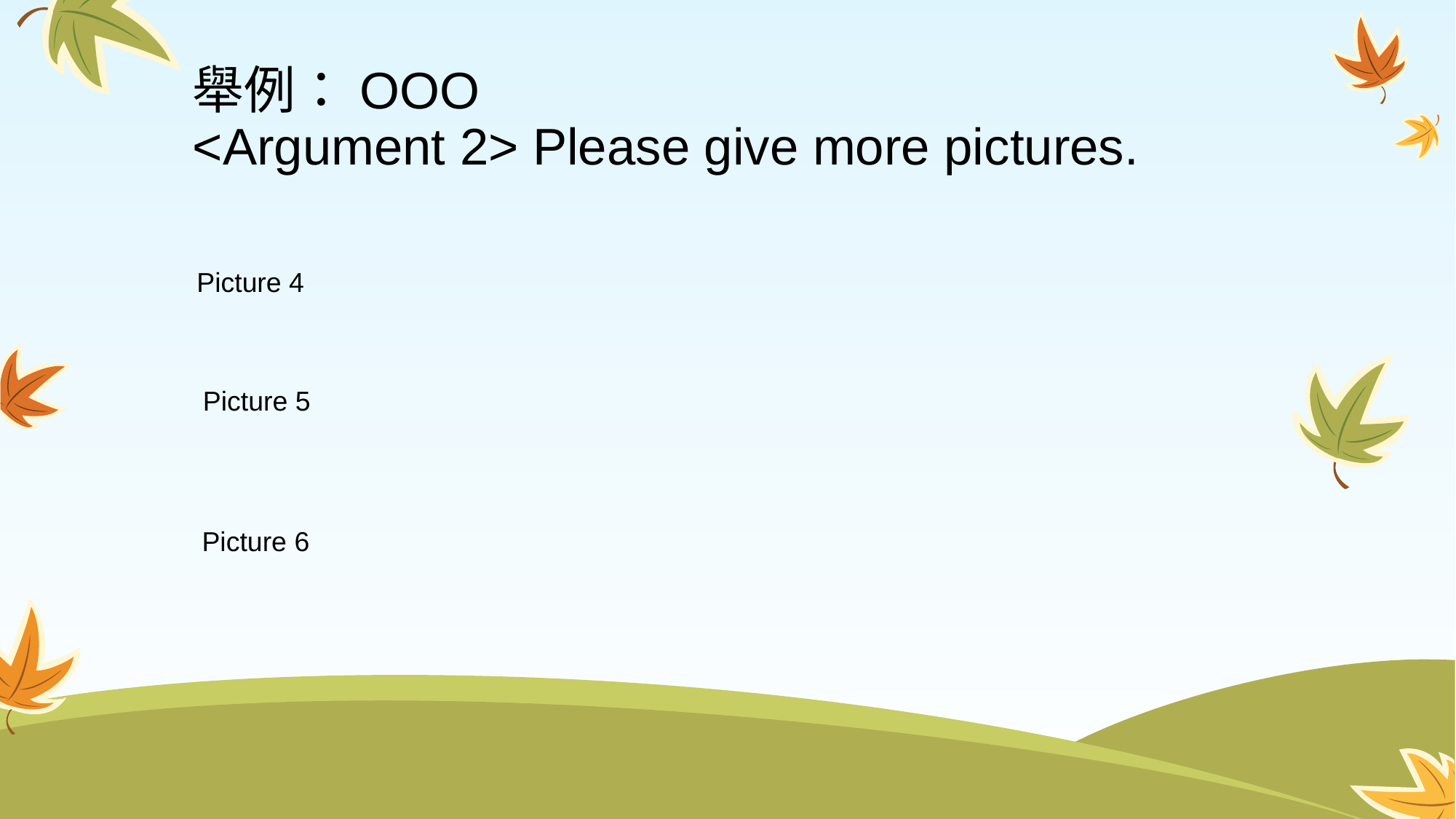

舉例：OOO
<Argument 2> Please give more pictures.
Picture 4
Picture 5
Picture 6